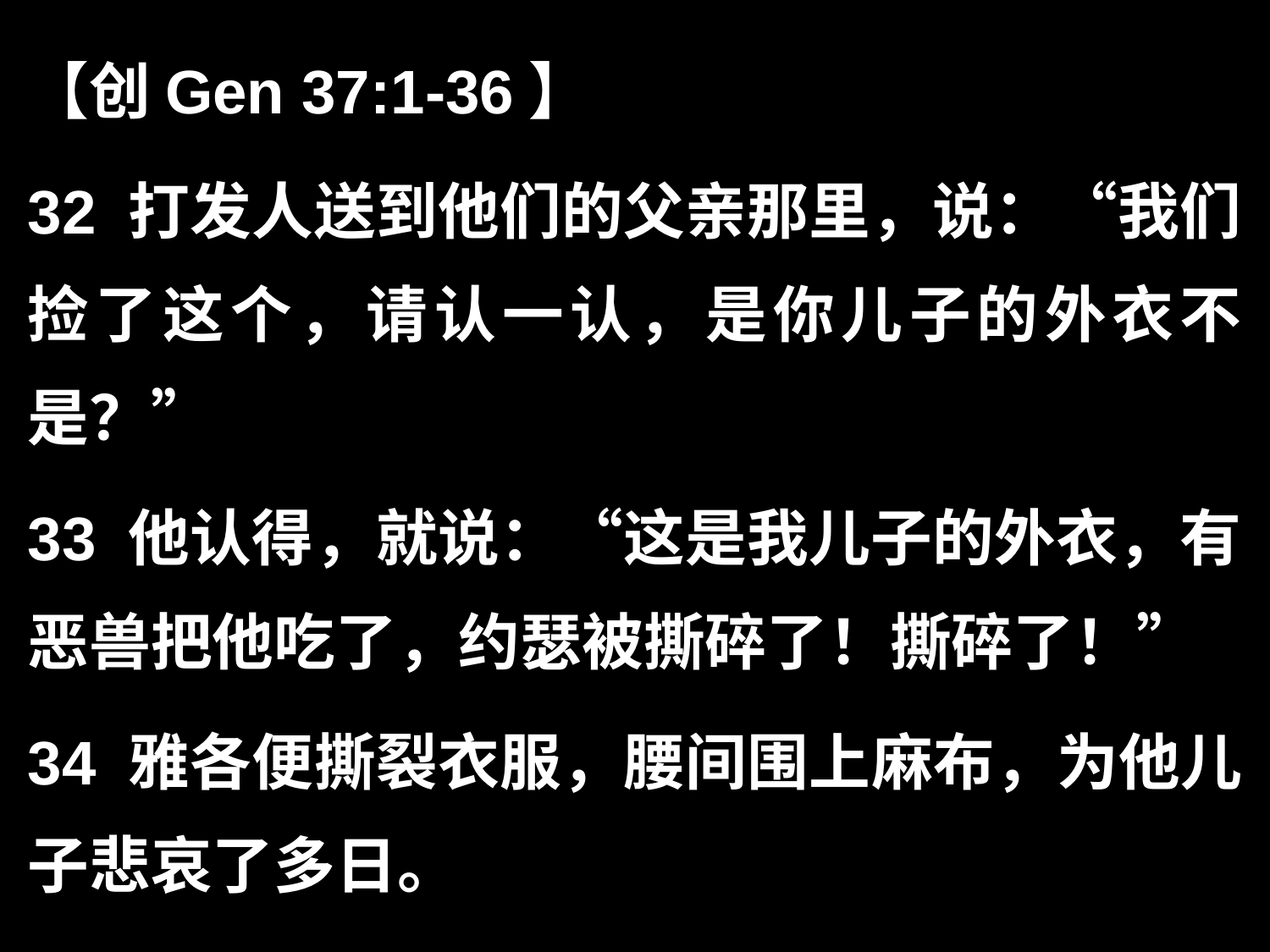

【创Gen 37:1-36】
32 打发人送到他们的父亲那里，说：“我们捡了这个，请认一认，是你儿子的外衣不是？”
33 他认得，就说：“这是我儿子的外衣，有恶兽把他吃了，约瑟被撕碎了！撕碎了！”
34 雅各便撕裂衣服，腰间围上麻布，为他儿子悲哀了多日。